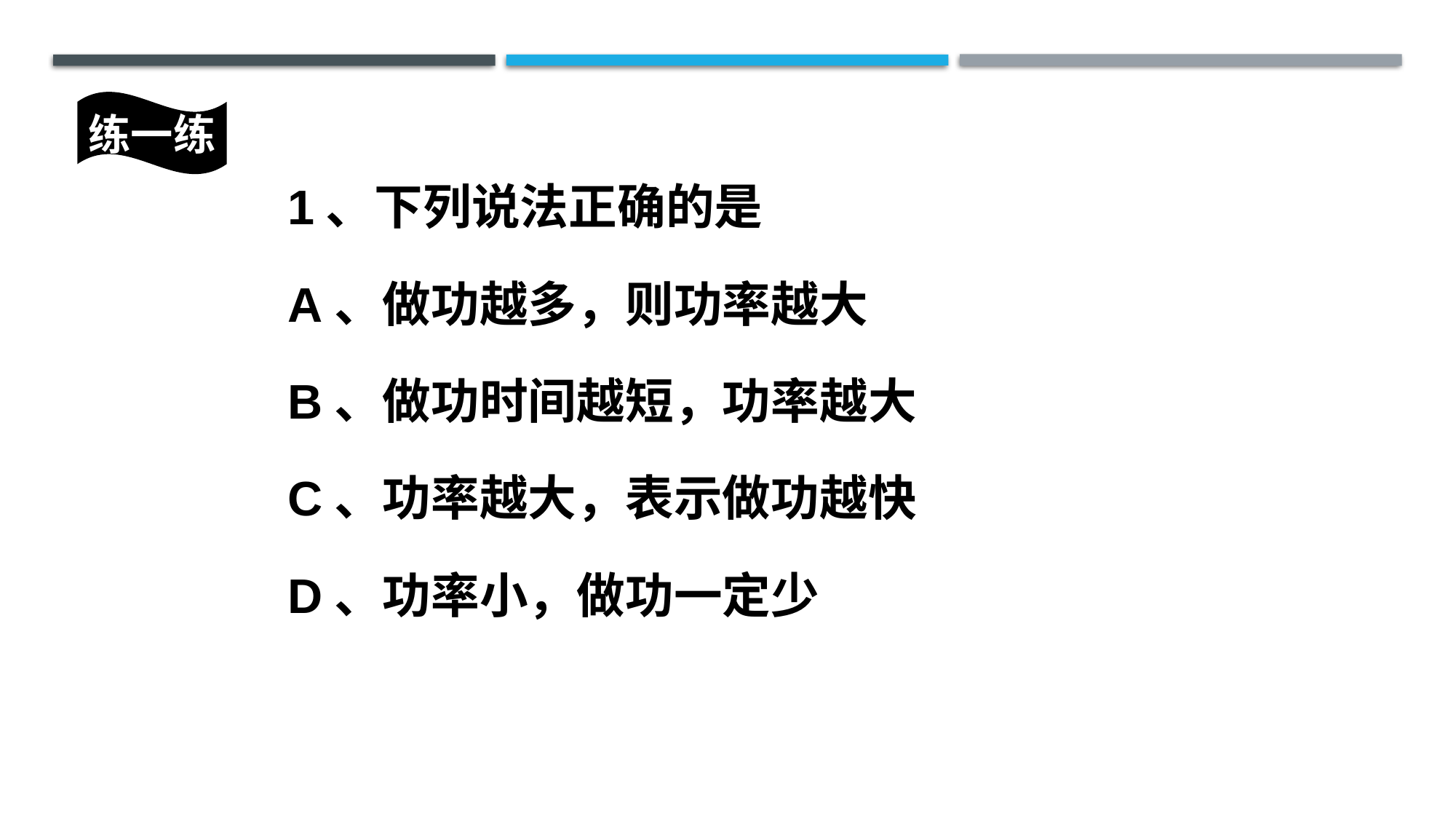

练一练
1、下列说法正确的是
A、做功越多，则功率越大
B、做功时间越短，功率越大
C、功率越大，表示做功越快
D、功率小，做功一定少